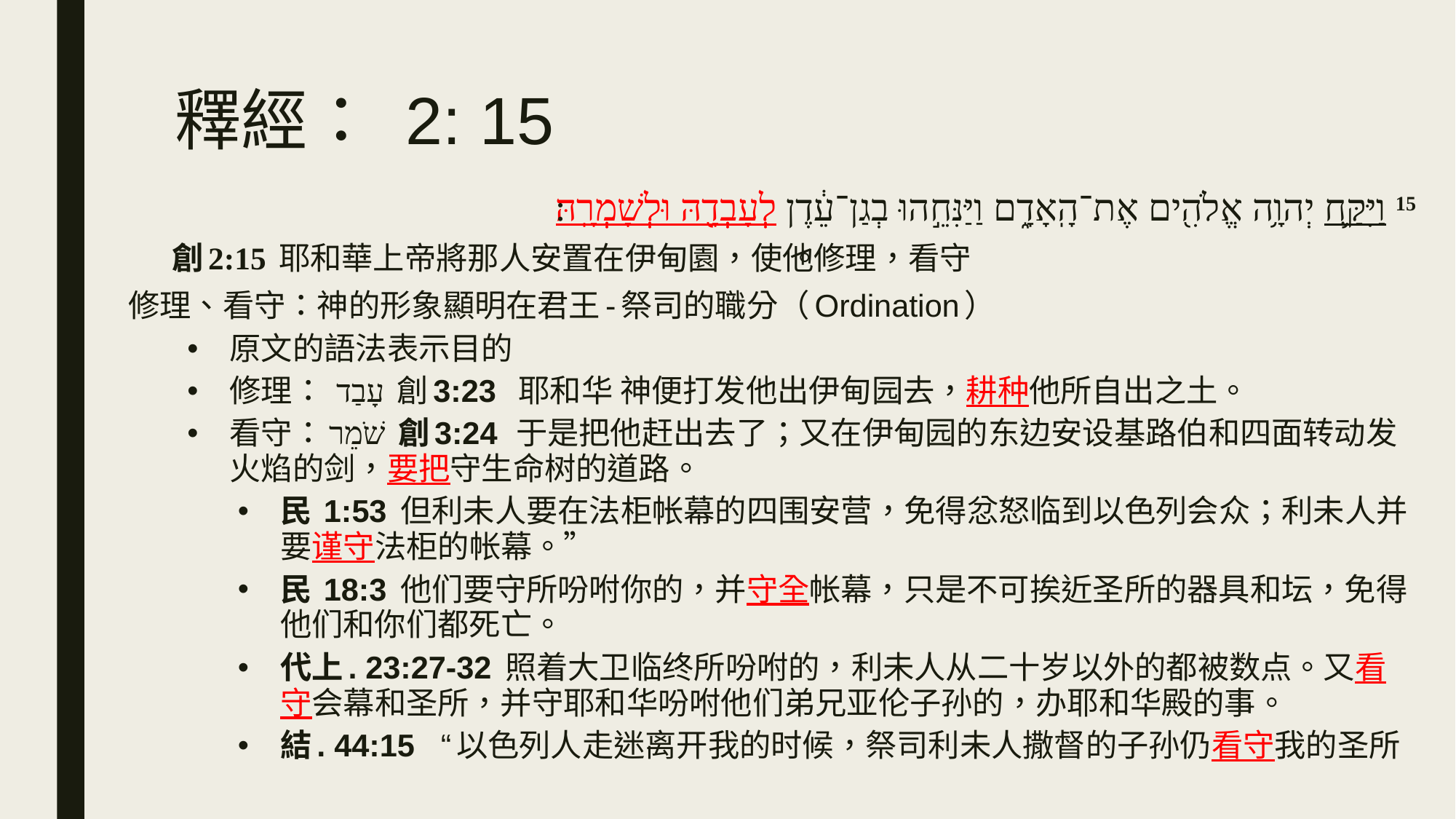

# 釋經： 2: 15
15‏ וַיִּקַּ֛ח יְהוָ֥ה אֱלֹהִ֖ים אֶת־הָֽאָדָ֑ם וַיַּנִּחֵ֣הוּ בְגַן־עֵ֔דֶן לְעָבְדָ֖הּ וּלְשָׁמְרָֽהּ׃
‎ 創2:15 耶和華上帝將那人安置在伊甸園，使他修理，看守。
修理、看守：神的形象顯明在君王-祭司的職分（Ordination）
原文的語法表示目的
修理： עָבַד 創3:23  耶和华 神便打发他出伊甸园去，耕种他所自出之土。
看守：שֹׁמֵר 創3:24  于是把他赶出去了；又在伊甸园的东边安设基路伯和四面转动发火焰的剑，要把守生命树的道路。
民 1:53 但利未人要在法柜帐幕的四围安营，免得忿怒临到以色列会众；利未人并要谨守法柜的帐幕。”
民 18:3 他们要守所吩咐你的，并守全帐幕，只是不可挨近圣所的器具和坛，免得他们和你们都死亡。
代上. 23:27-32 照着大卫临终所吩咐的，利未人从二十岁以外的都被数点。又看守会幕和圣所，并守耶和华吩咐他们弟兄亚伦子孙的，办耶和华殿的事。
結. 44:15   “以色列人走迷离开我的时候，祭司利未人撒督的子孙仍看守我的圣所